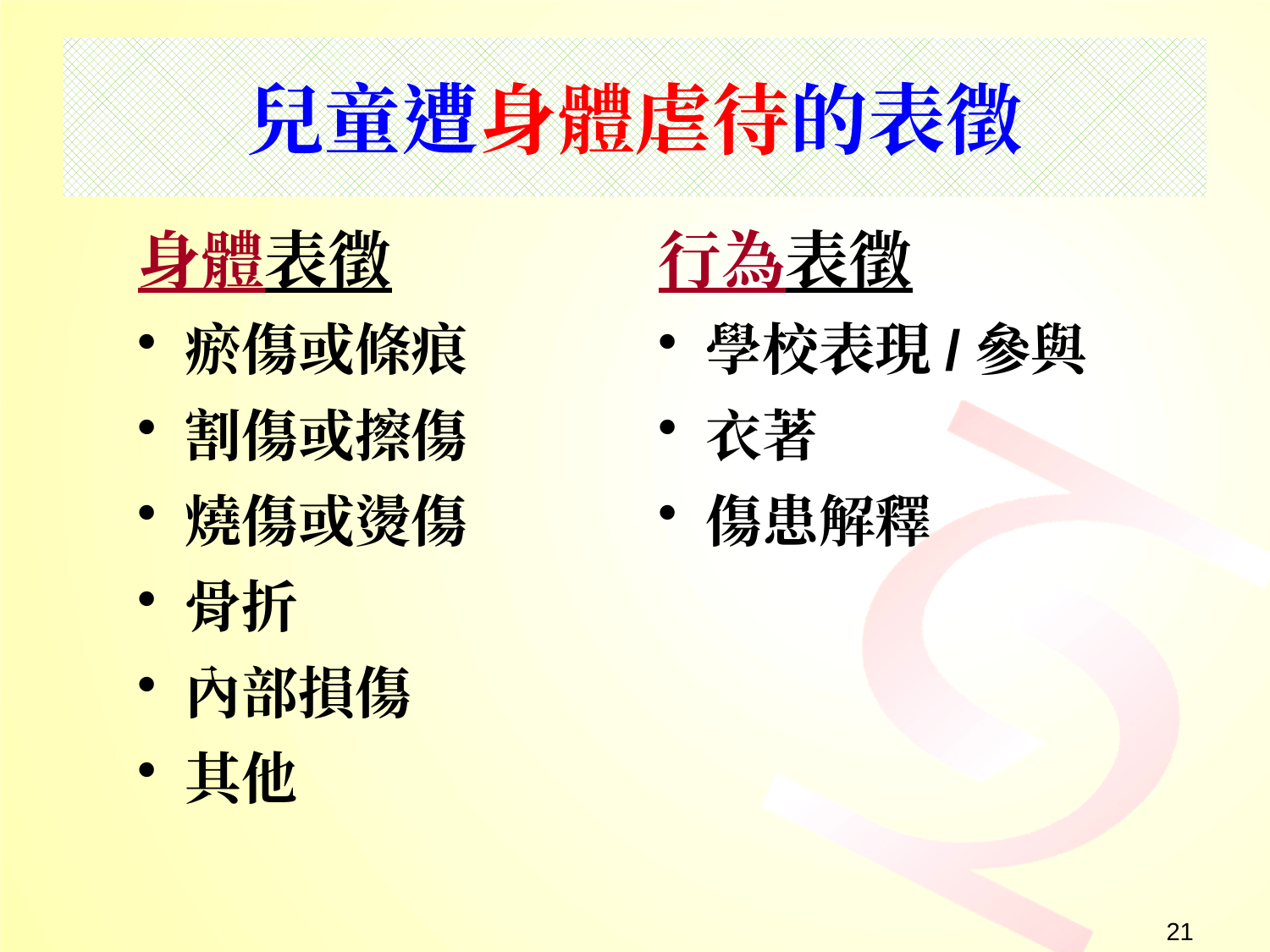

# 兒童遭身體虐待的表徵
身體表徵
瘀傷或條痕
割傷或擦傷
燒傷或燙傷
骨折
內部損傷
其他

行為表徵
學校表現/參與
衣著
傷患解釋

21